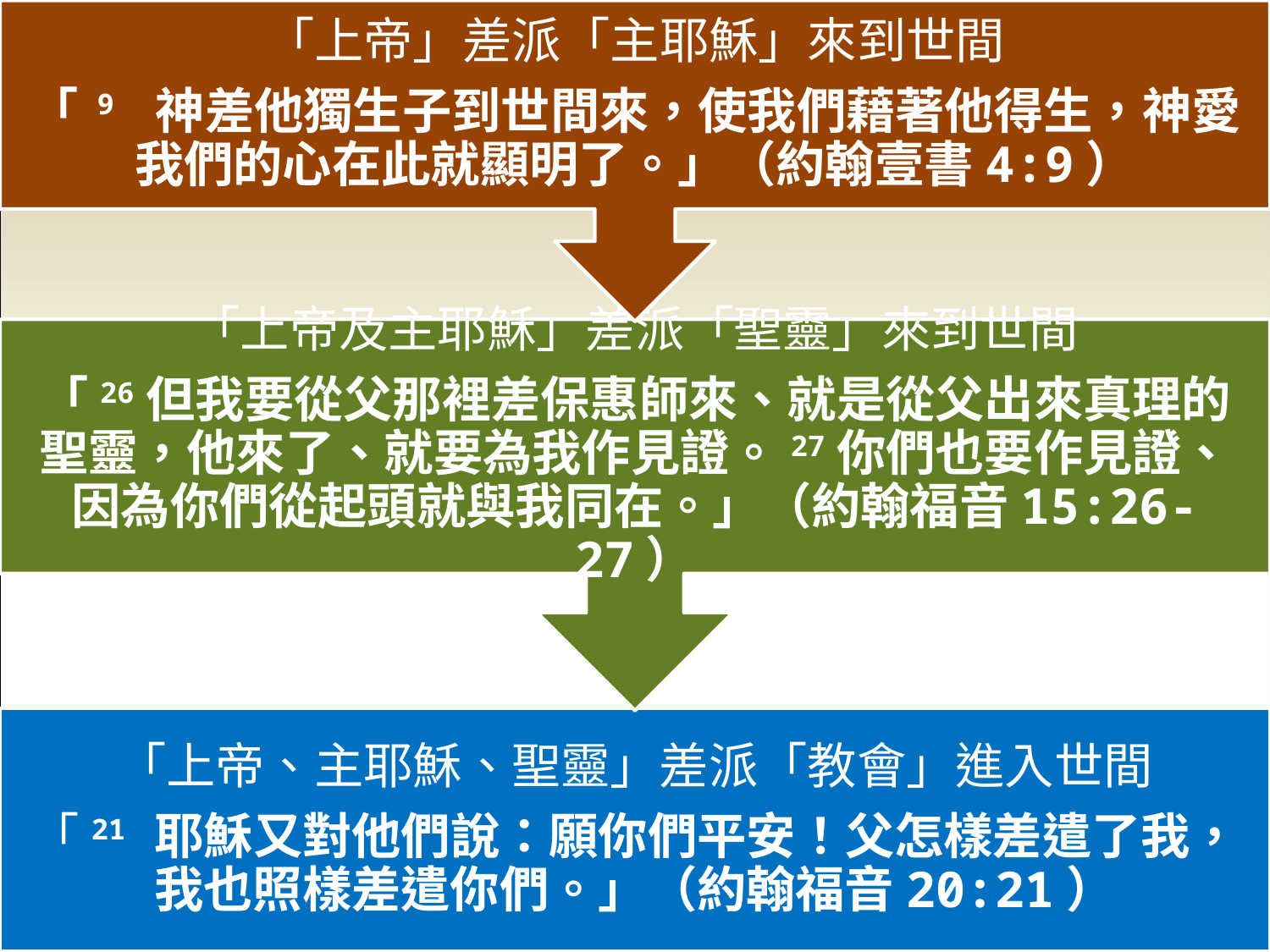

「上帝、主耶穌、聖靈」差派「教會」進入世間
「21 耶穌又對他們說：願你們平安！父怎樣差遣了我，我也照樣差遣你們。」（約翰福音20:21）
「上帝及主耶穌」差派「聖靈」來到世間
「26但我要從父那裡差保惠師來、就是從父出來真理的聖靈，他來了、就要為我作見證。27你們也要作見證、因為你們從起頭就與我同在。」（約翰福音15:26-27）
「上帝」差派「主耶穌」來到世間
「 9 神差他獨生子到世間來，使我們藉著他得生，神愛我們的心在此就顯明了。」（約翰壹書4:9）